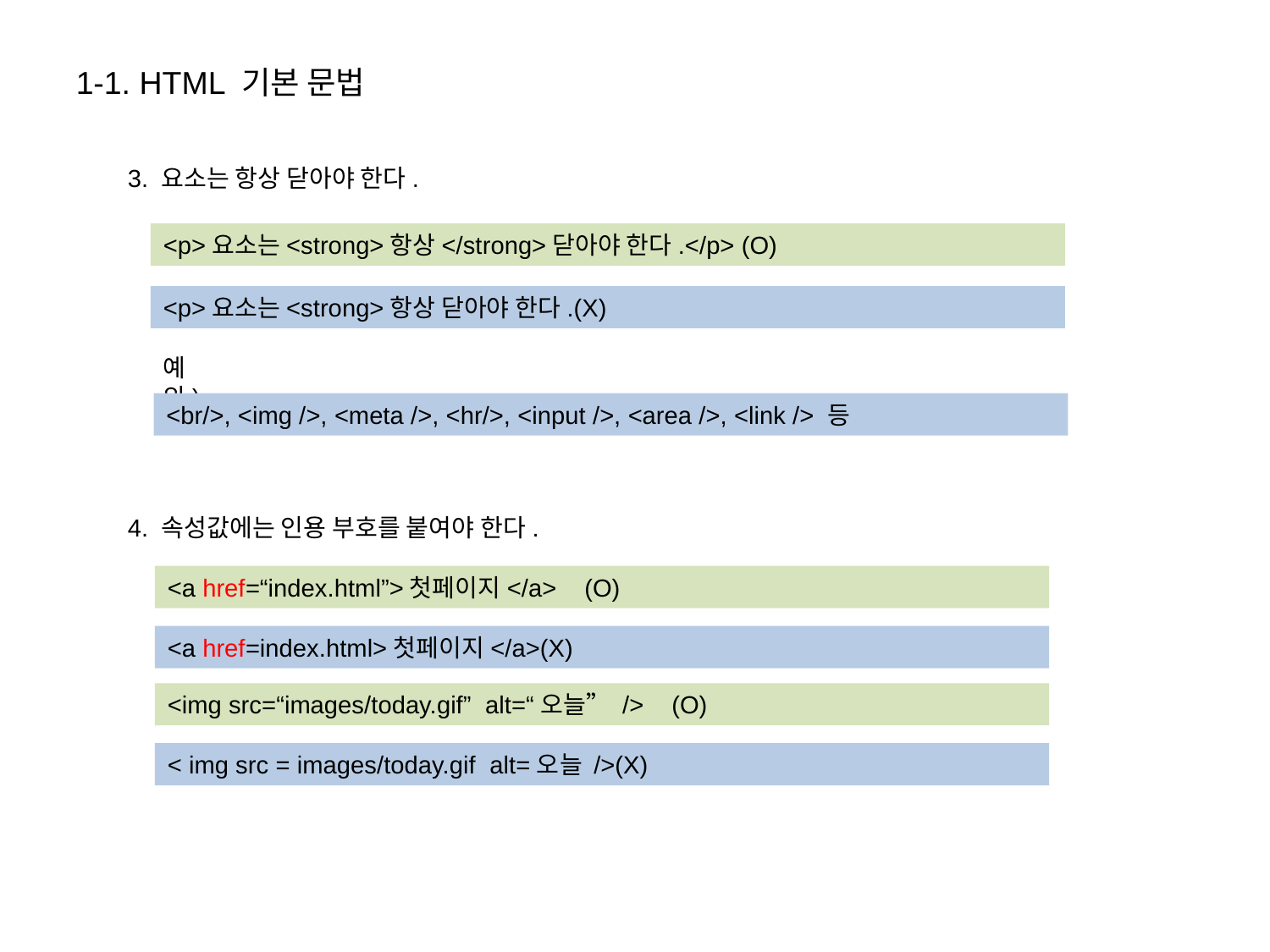

1-1. HTML 기본 문법

3. 요소는 항상 닫아야 한다.
<p>요소는<strong>항상</strong>닫아야 한다.</p> (O)
<p>요소는<strong>항상 닫아야 한다.(X)
예외)
<br/>, <img />, <meta />, <hr/>, <input />, <area />, <link /> 등
4. 속성값에는 인용 부호를 붙여야 한다.
<a href=“index.html”>첫페이지</a>    (O)
<a href=index.html>첫페이지</a>(X)
<img src=“images/today.gif”  alt=“오늘” />    (O)
< img src = images/today.gif  alt=오늘 />(X)